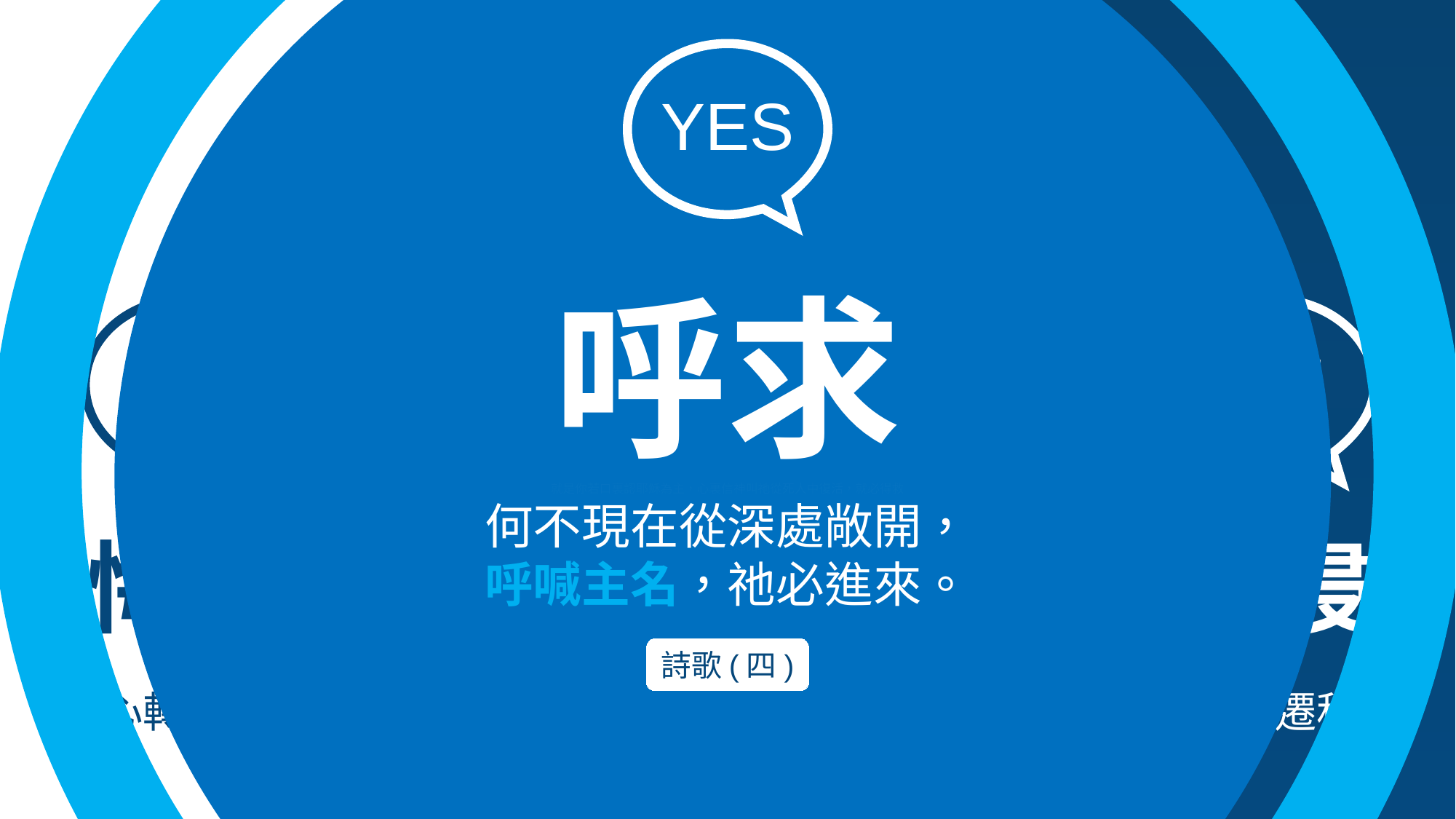

YES
呼求

悔改

GET
相信

OH！
受浸
就是你若口裏認耶穌為主，心裏信神叫祂從死人中復活，就必得救
何不現在從深處敞開，
呼喊主名，祂必進來。
詩歌(四)
心轉向主
口裡承認
身體遷移
靈裡接受